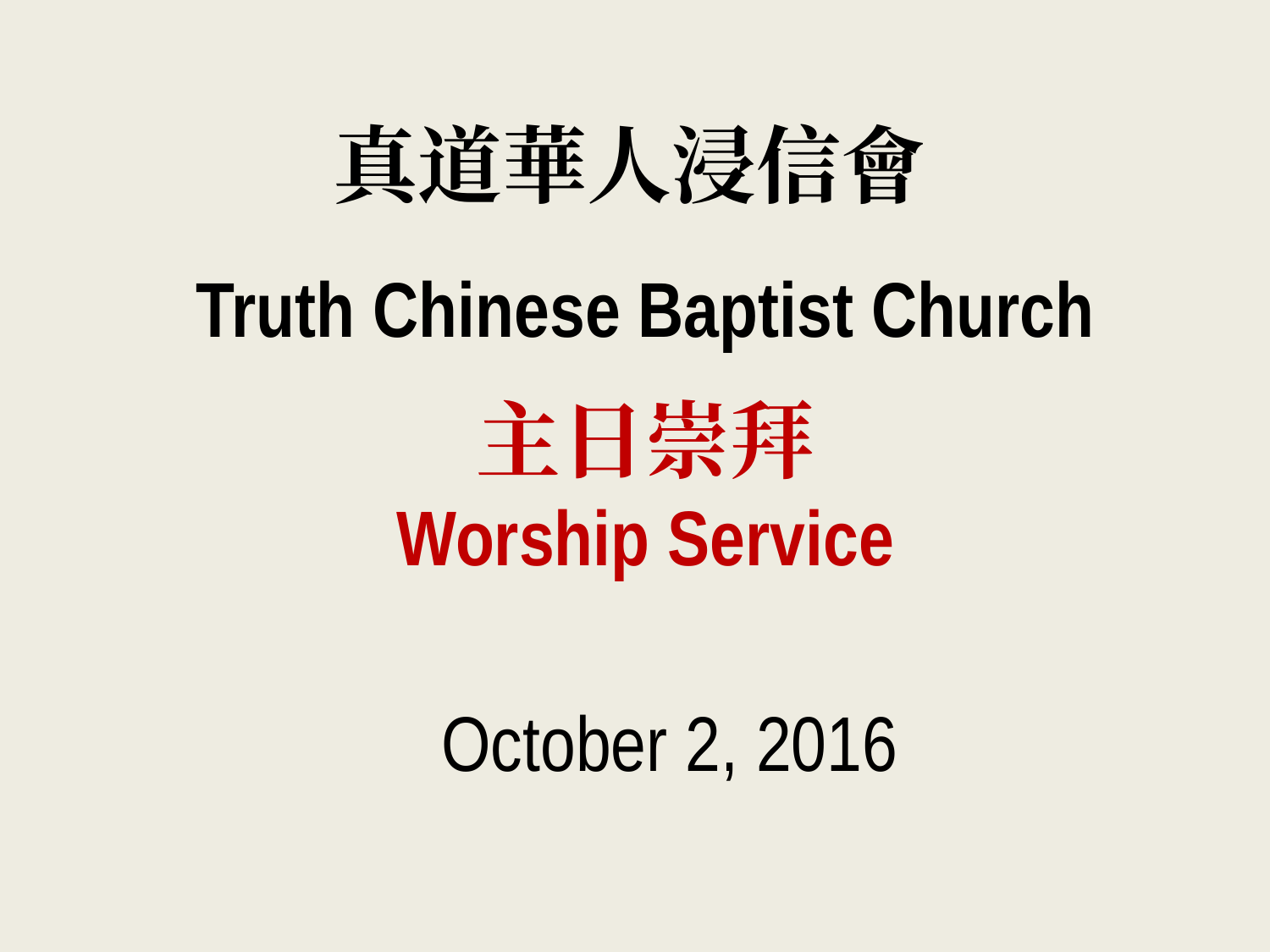

真道華人浸信會
Truth Chinese Baptist Church
主日崇拜
Worship Service
October 2, 2016